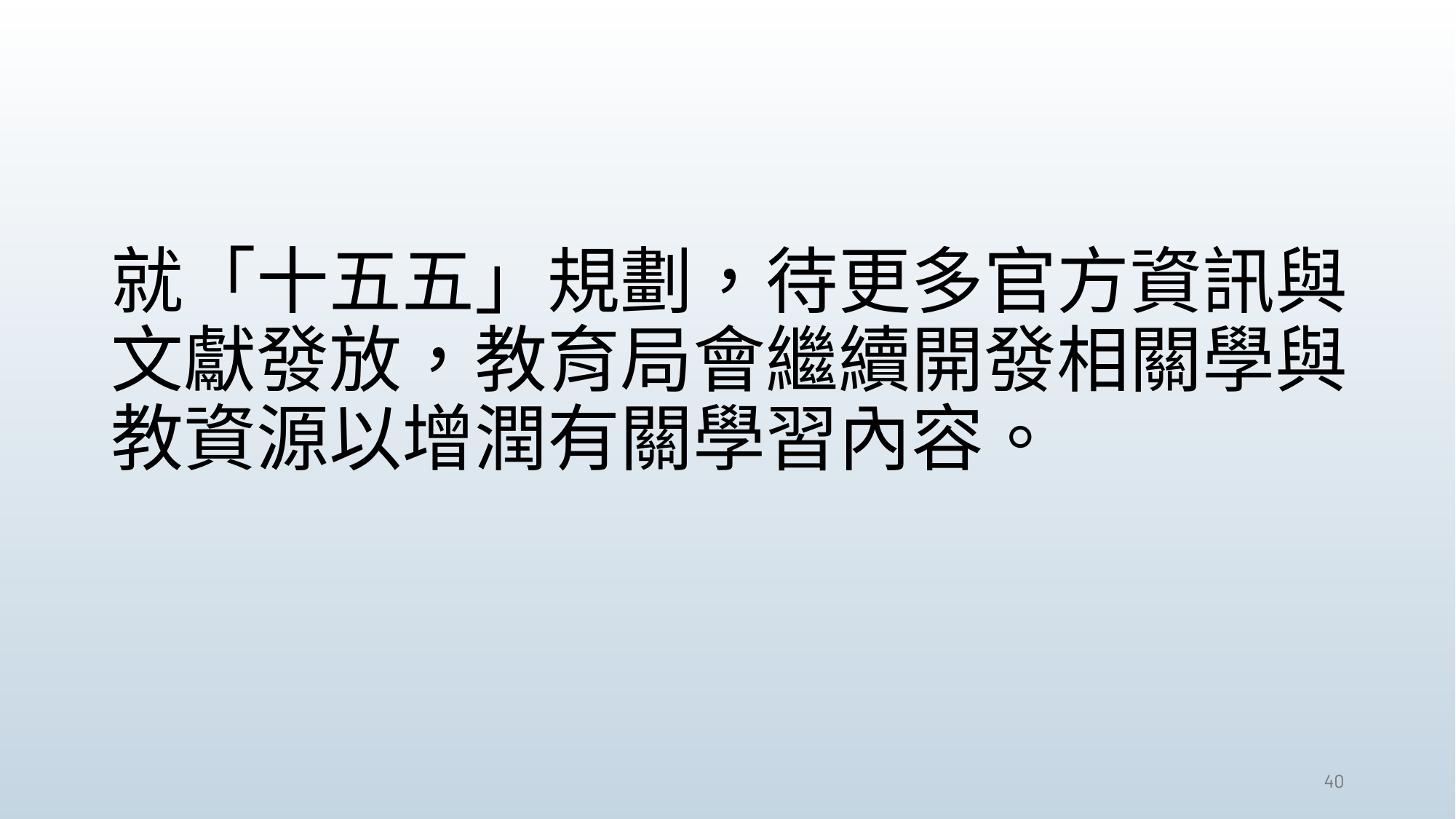

就「十五五」規劃，待更多官方資訊與文獻發放，教育局會繼續開發相關學與教資源以增潤有關學習內容。

40